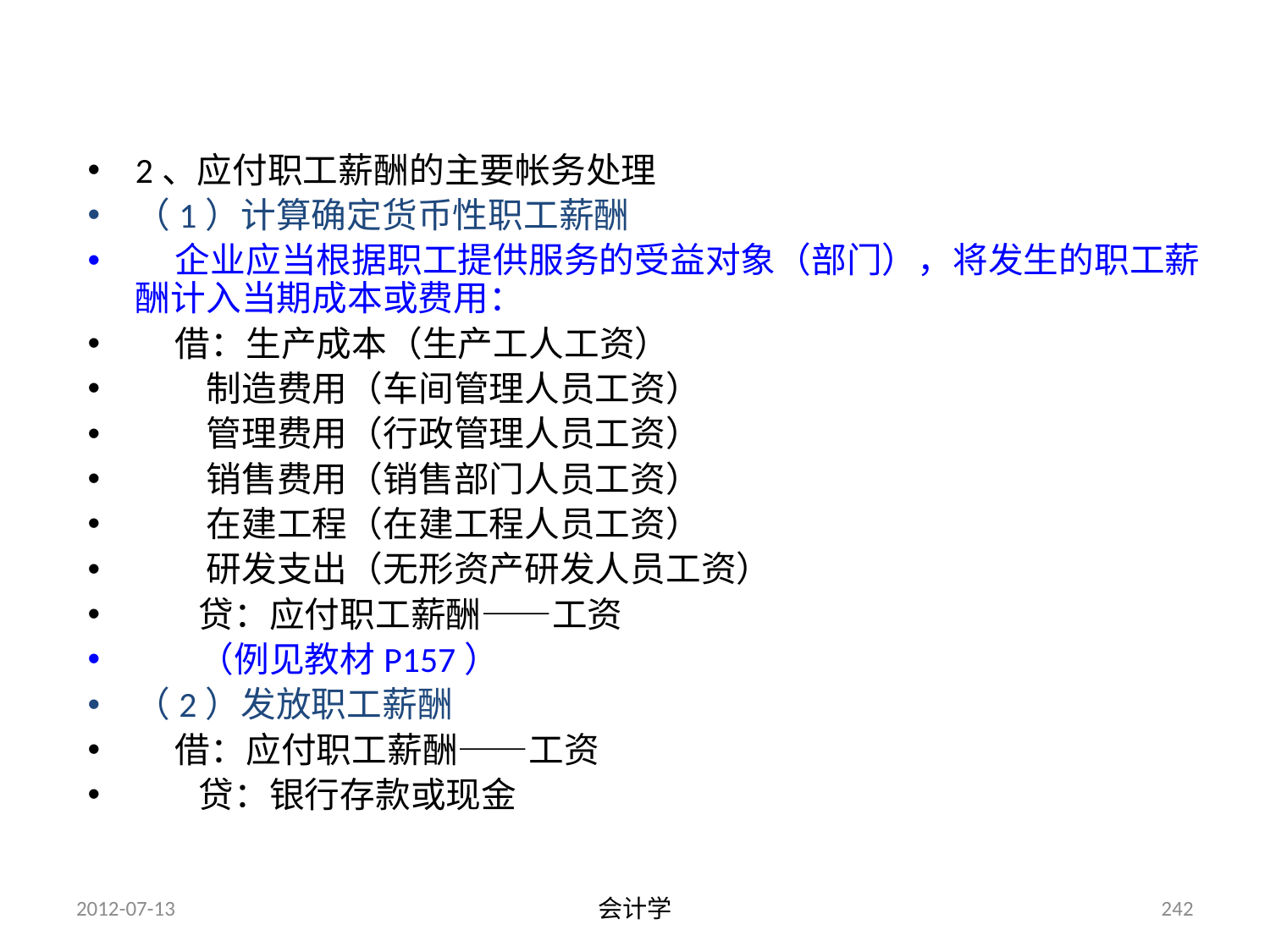

2、应付职工薪酬的主要帐务处理
（1）计算确定货币性职工薪酬
    企业应当根据职工提供服务的受益对象（部门），将发生的职工薪酬计入当期成本或费用：
    借：生产成本（生产工人工资）
        制造费用（车间管理人员工资）
        管理费用（行政管理人员工资）
        销售费用（销售部门人员工资）
        在建工程（在建工程人员工资）
        研发支出（无形资产研发人员工资）
       贷：应付职工薪酬——工资
       （例见教材P157）
（2）发放职工薪酬
    借：应付职工薪酬——工资
       贷：银行存款或现金
2012-07-13
会计学
242